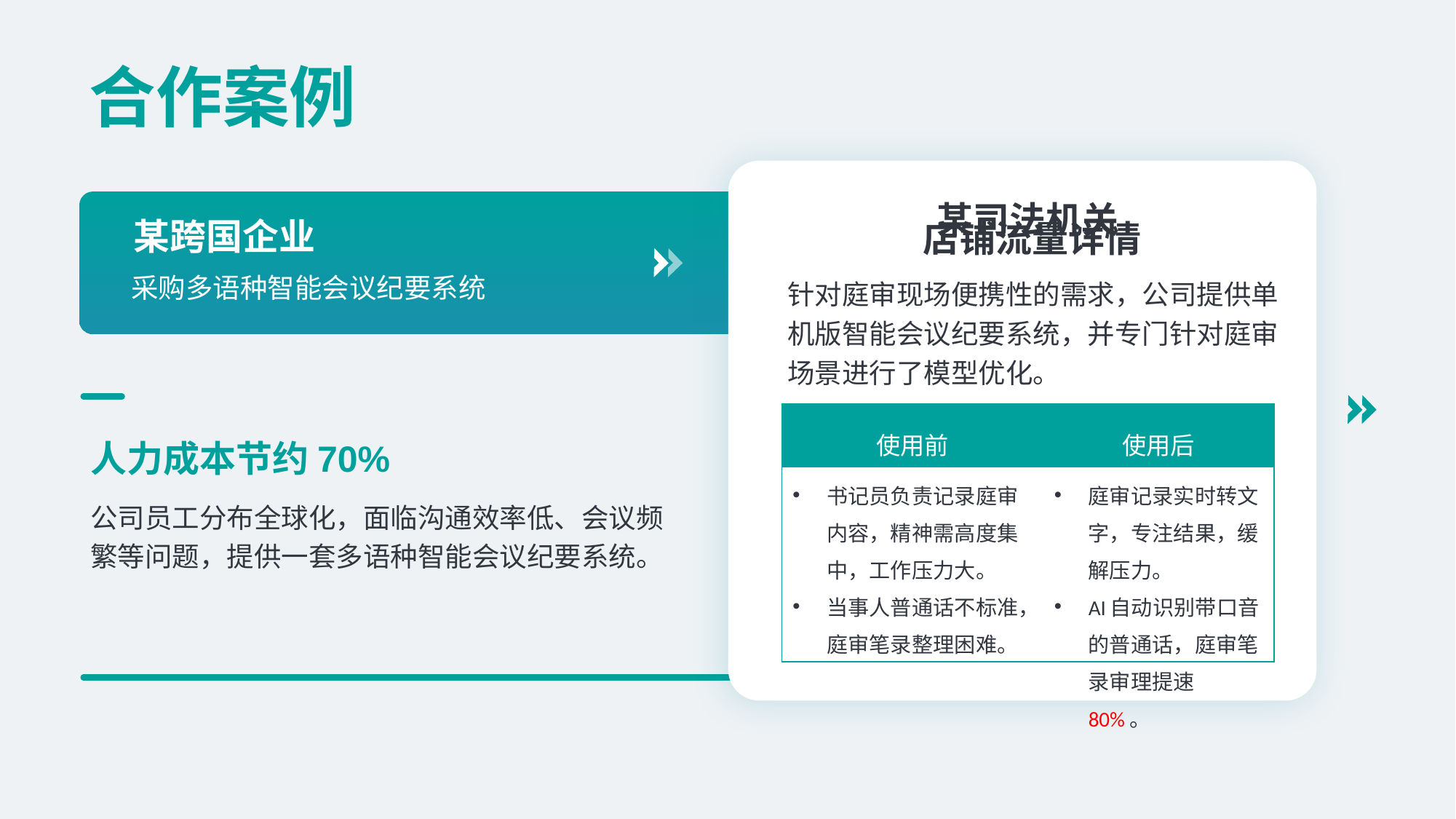

合作案例

### Chart: 店铺流量详情

| Category |
|---|
某跨国企业

某司法机关
采购多语种智能会议纪要系统
针对庭审现场便携性的需求，公司提供单机版智能会议纪要系统，并专门针对庭审场景进行了模型优化。

| 使用前 | 使用后 |
| --- | --- |
| 书记员负责记录庭审内容，精神需高度集中，工作压力大。 当事人普通话不标准，庭审笔录整理困难。 | 庭审记录实时转文字，专注结果，缓解压力。 AI自动识别带口音的普通话，庭审笔录审理提速80%。 |
人力成本节约70%
公司员工分布全球化，面临沟通效率低、会议频繁等问题，提供一套多语种智能会议纪要系统。